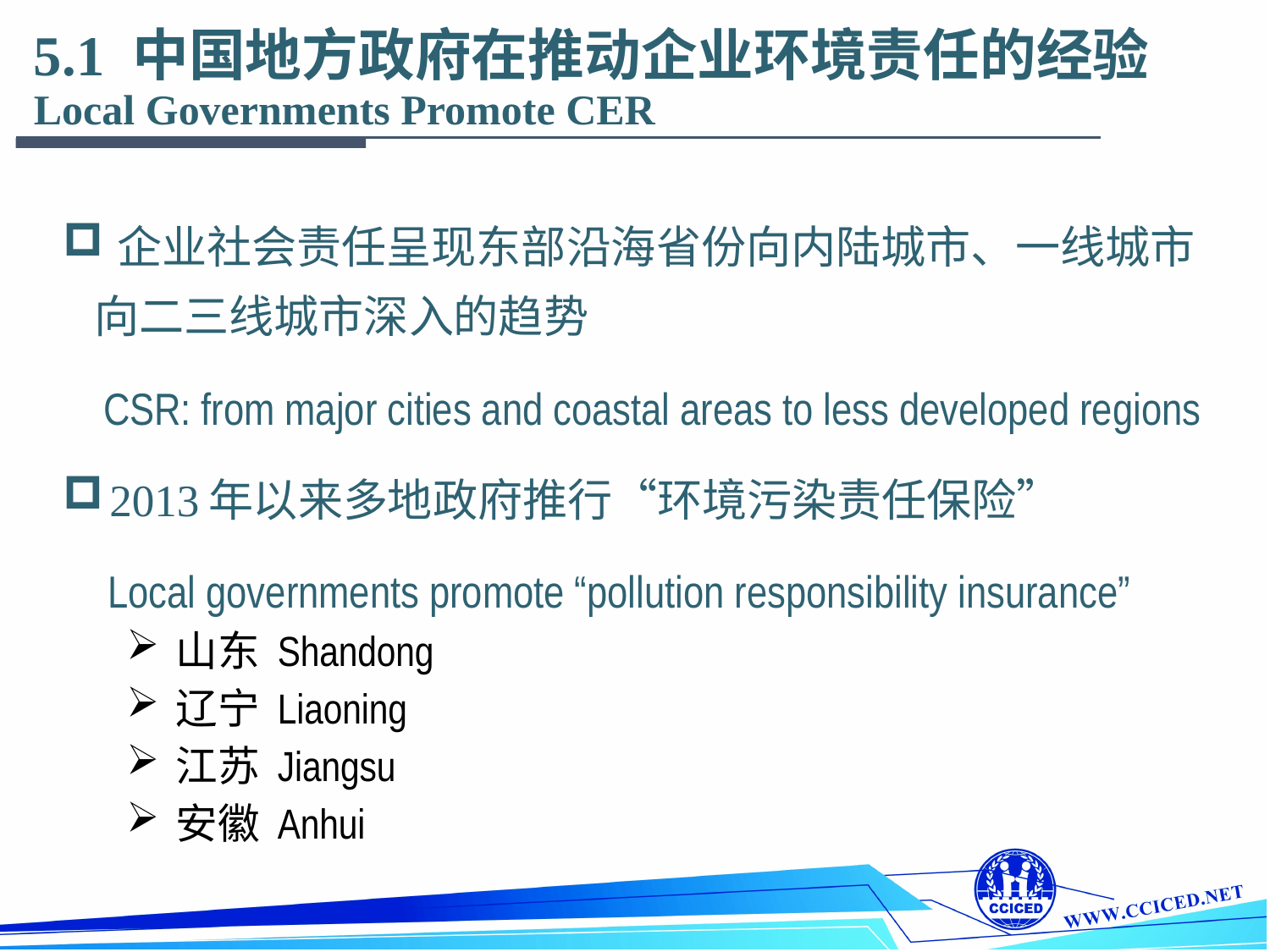

# 5.1 中国地方政府在推动企业环境责任的经验 Local Governments Promote CER
 企业社会责任呈现东部沿海省份向内陆城市、一线城市向二三线城市深入的趋势
    CSR: from major cities and coastal areas to less developed regions
 2013年以来多地政府推行“环境污染责任保险”
    Local governments promote “pollution responsibility insurance”
 山东 Shandong
 辽宁 Liaoning
 江苏 Jiangsu
 安徽 Anhui